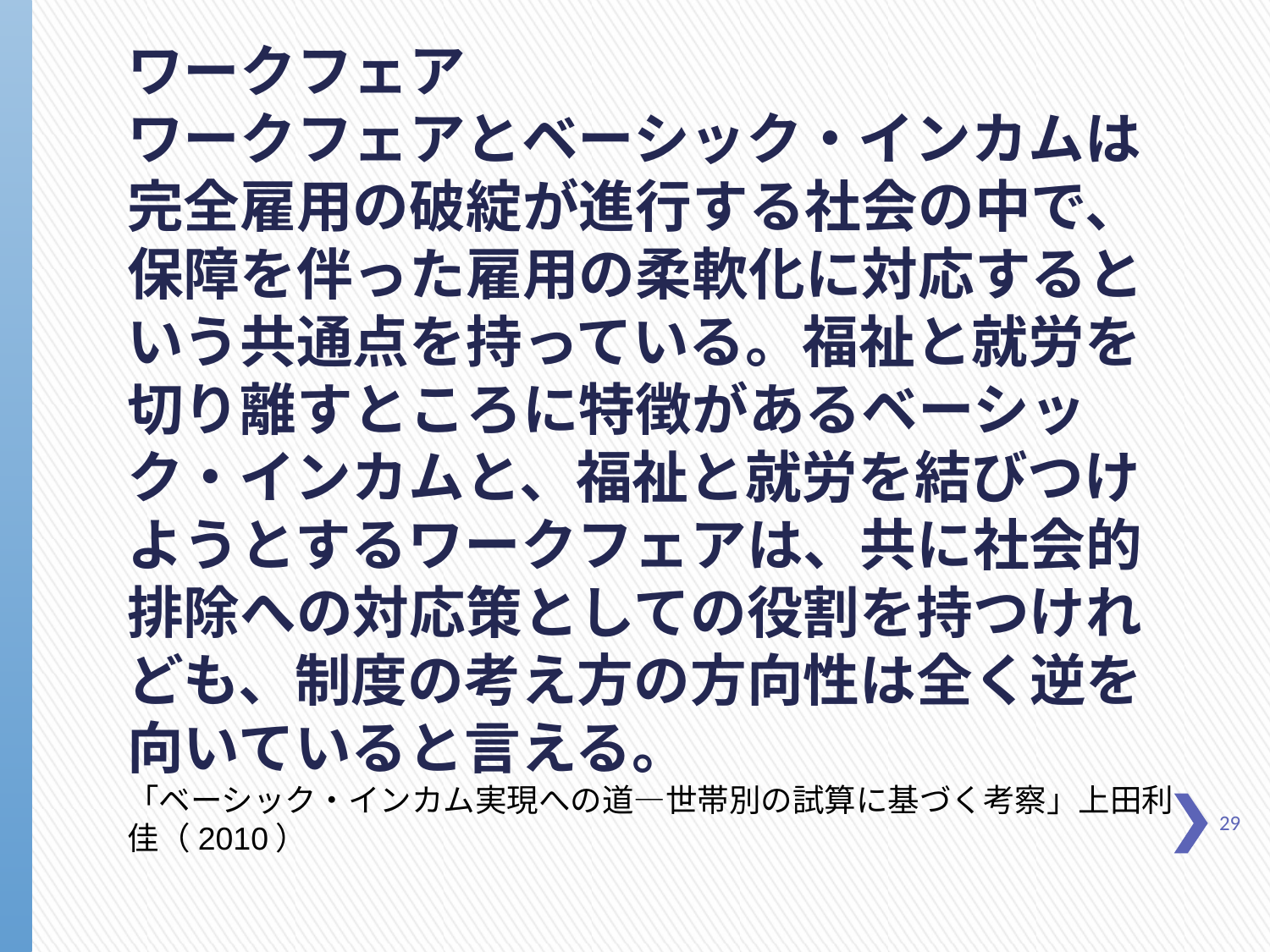

ワークフェア
ワークフェアとベーシック・インカムは完全雇用の破綻が進行する社会の中で、保障を伴った雇用の柔軟化に対応するという共通点を持っている。福祉と就労を切り離すところに特徴があるベーシック・インカムと、福祉と就労を結びつけようとするワークフェアは、共に社会的排除への対応策としての役割を持つけれども、制度の考え方の方向性は全く逆を向いていると言える。
「ベーシック・インカム実現への道―世帯別の試算に基づく考察」上田利佳（2010）
29